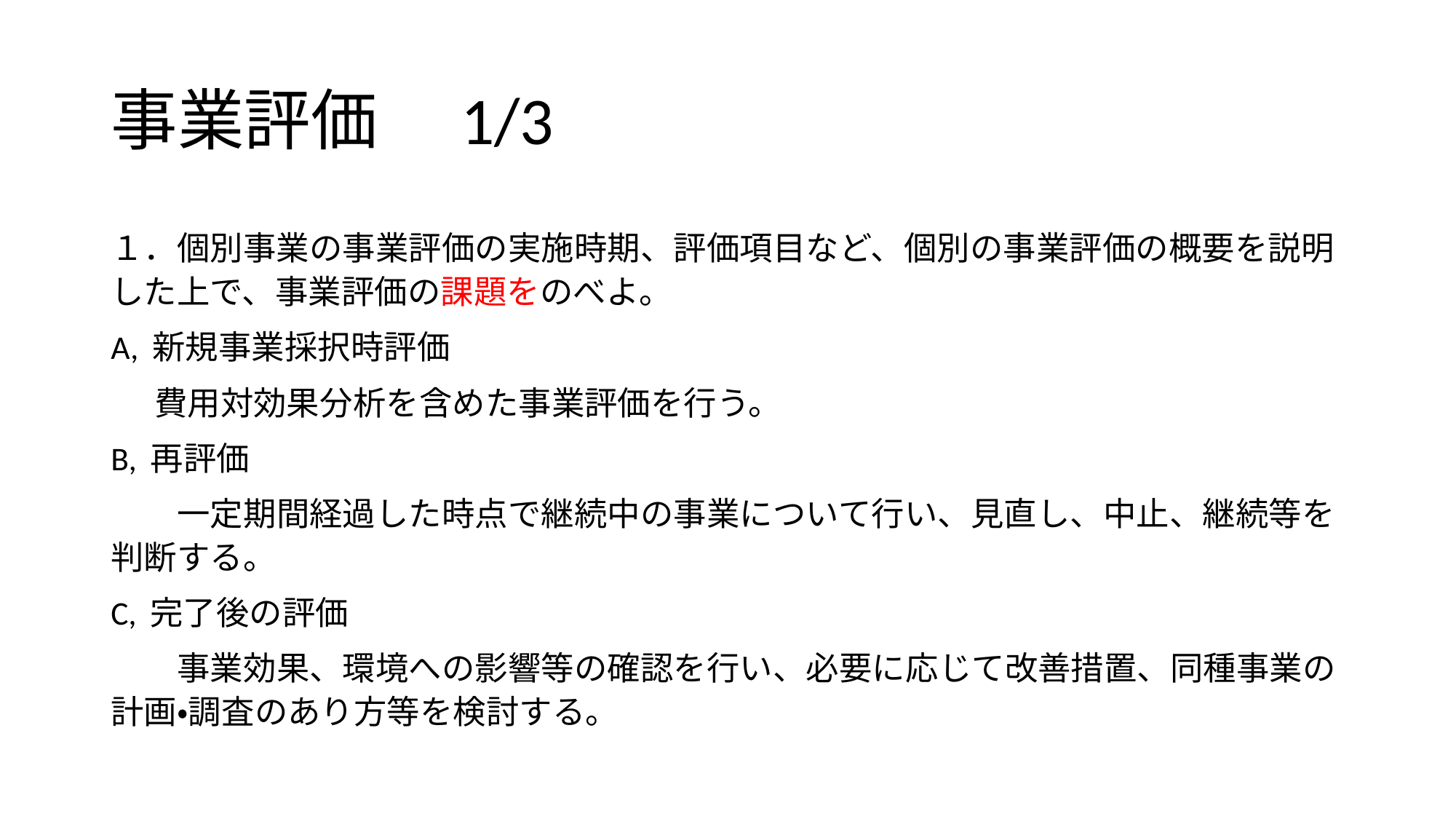

# 事業評価　1/3
１．個別事業の事業評価の実施時期、評価項目など、個別の事業評価の概要を説明した上で、事業評価の課題をのべよ。
A, 新規事業採択時評価
     費用対効果分析を含めた事業評価を行う。
B, 再評価
　　一定期間経過した時点で継続中の事業について行い、見直し、中止、継続等を判断する。
C, 完了後の評価
　　事業効果、環境への影響等の確認を行い、必要に応じて改善措置、同種事業の計画・調査のあり方等を検討する。